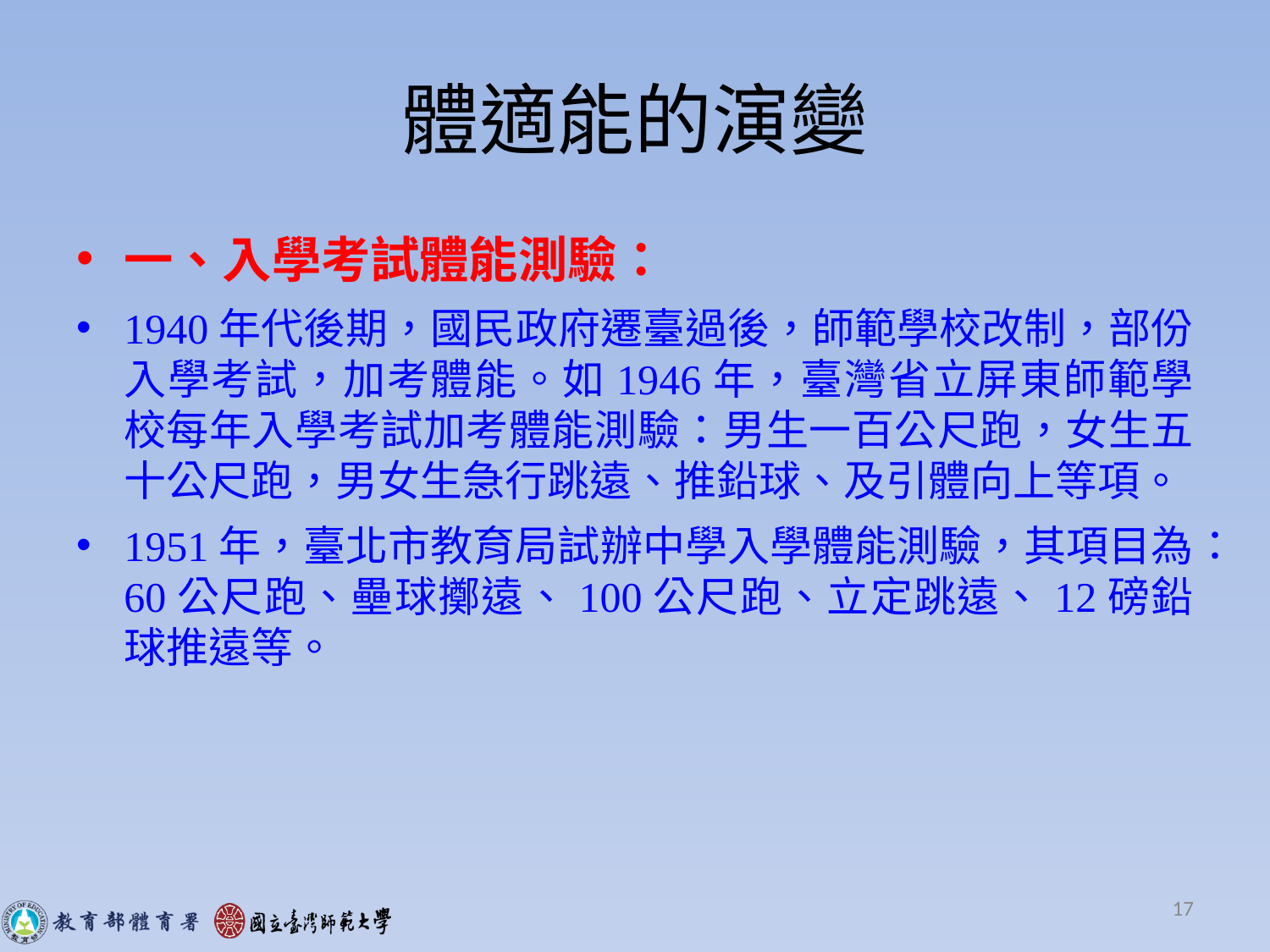

# 體適能的演變
一、入學考試體能測驗：
1940年代後期，國民政府遷臺過後，師範學校改制，部份入學考試，加考體能。如1946年，臺灣省立屏東師範學校每年入學考試加考體能測驗：男生一百公尺跑，女生五十公尺跑，男女生急行跳遠、推鉛球、及引體向上等項。
1951年，臺北市教育局試辦中學入學體能測驗，其項目為：60公尺跑、壘球擲遠、100公尺跑、立定跳遠、12磅鉛球推遠等。
17